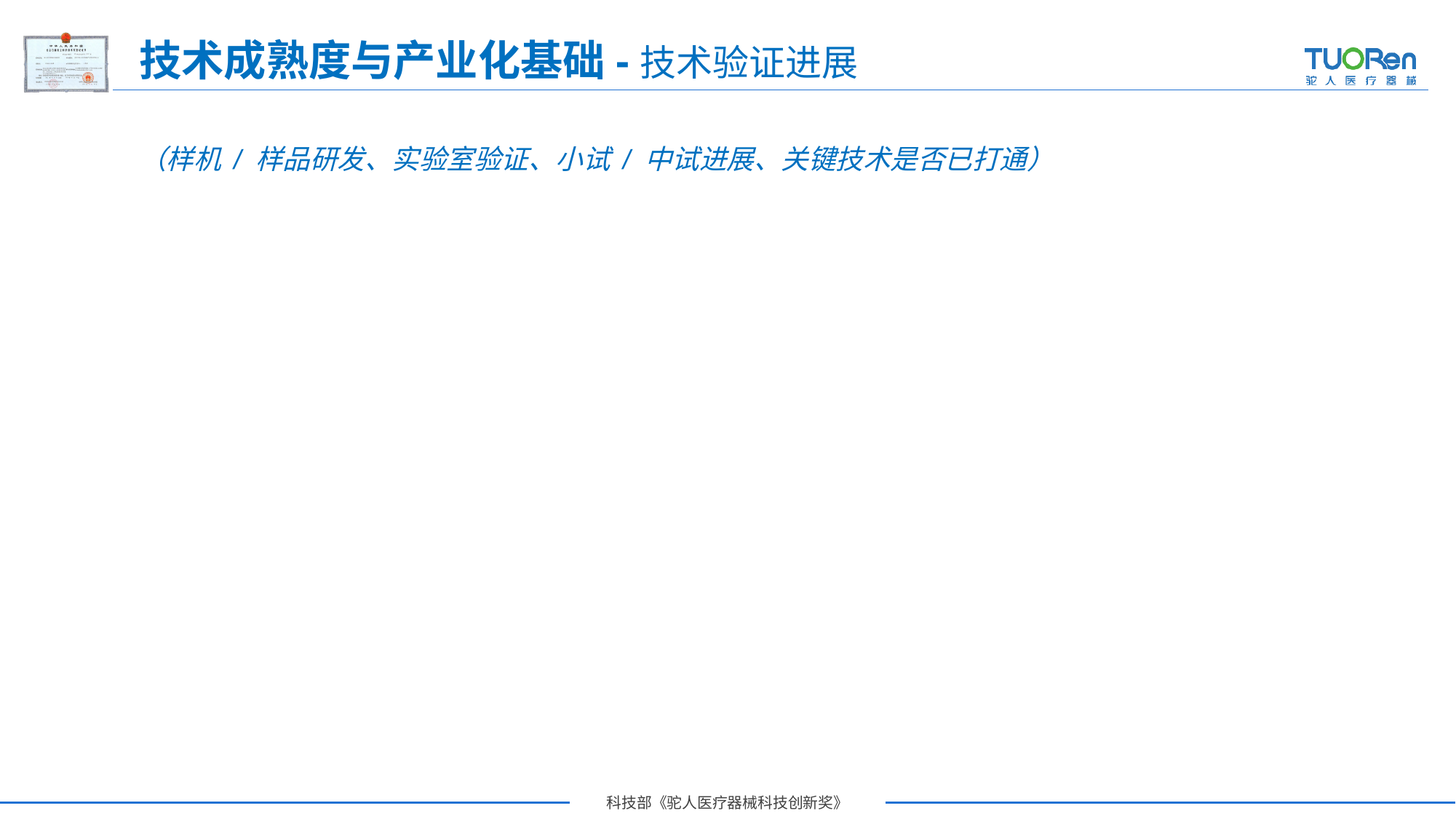

技术成熟度与产业化基础-技术验证进展
（样机 / 样品研发、实验室验证、小试 / 中试进展、关键技术是否已打通）

广义上的技术创新链条大致可以分为五个阶段:
基础研发、概念验证、中试、工程化、商业化

概念验证是成果转化链条中的锚点，是跨越研发成果与产品市场化之间“死亡之谷”的“关键拼图”和“第一步”。
9